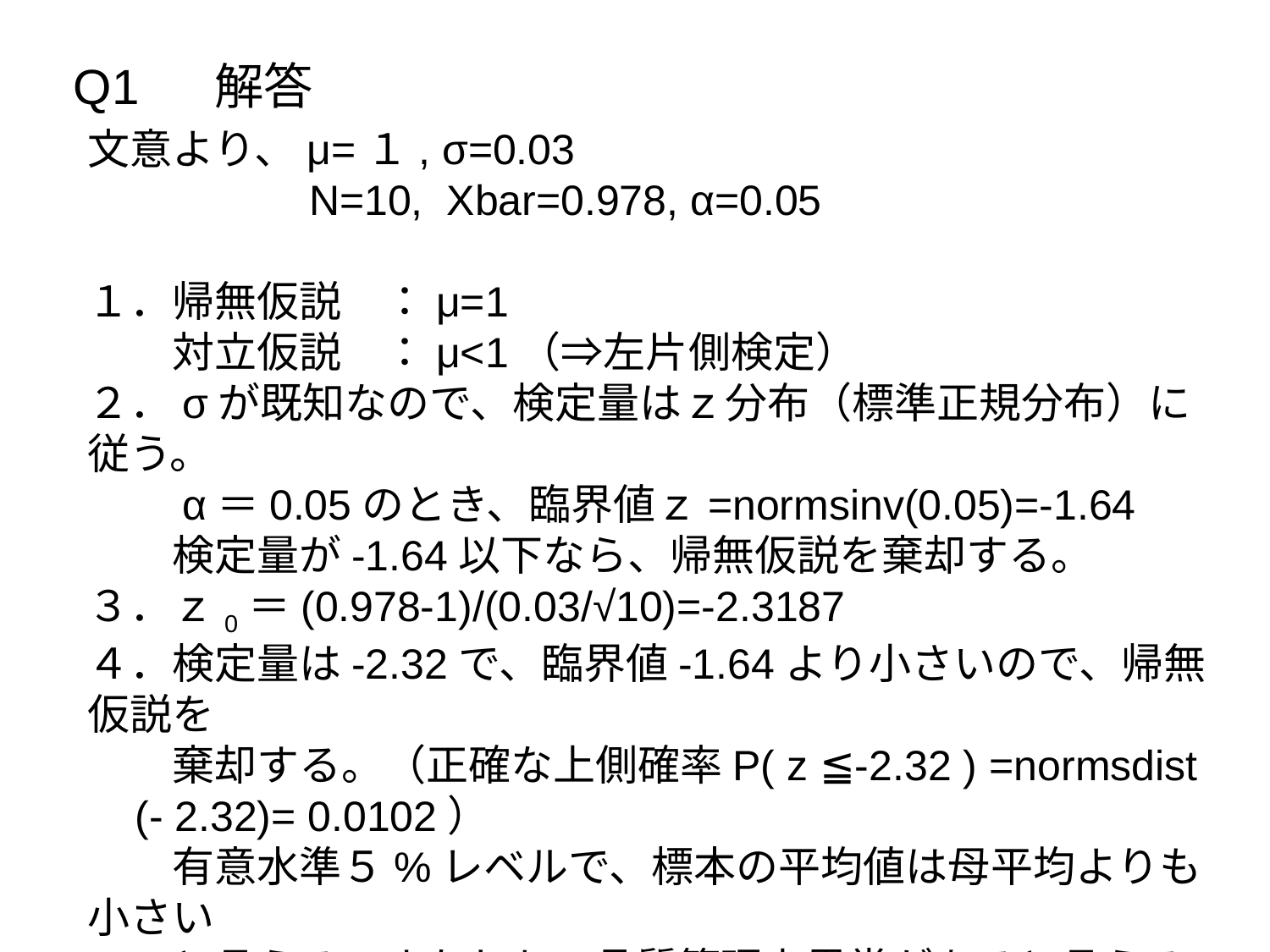

Q1 　解答
文意より、μ=１, σ=0.03
　　　　　N=10,  Xbar=0.978, α=0.05

１．帰無仮説　：μ=1
　　対立仮説　：μ<1（⇒左片側検定）
２．σが既知なので、検定量はｚ分布（標準正規分布）に従う。
　　α＝0.05のとき、臨界値ｚ=normsinv(0.05)=-1.64
　　検定量が-1.64以下なら、帰無仮説を棄却する。
３．ｚ0＝(0.978-1)/(0.03/√10)=-2.3187
４．検定量は-2.32で、臨界値-1.64より小さいので、帰無仮説を
　　棄却する。（正確な上側確率P( z ≦-2.32 ) =normsdist
    (- 2.32)= 0.0102）
　　有意水準５%レベルで、標本の平均値は母平均よりも小さい
　　と言える。すなわち、品質管理上異常があると言える。